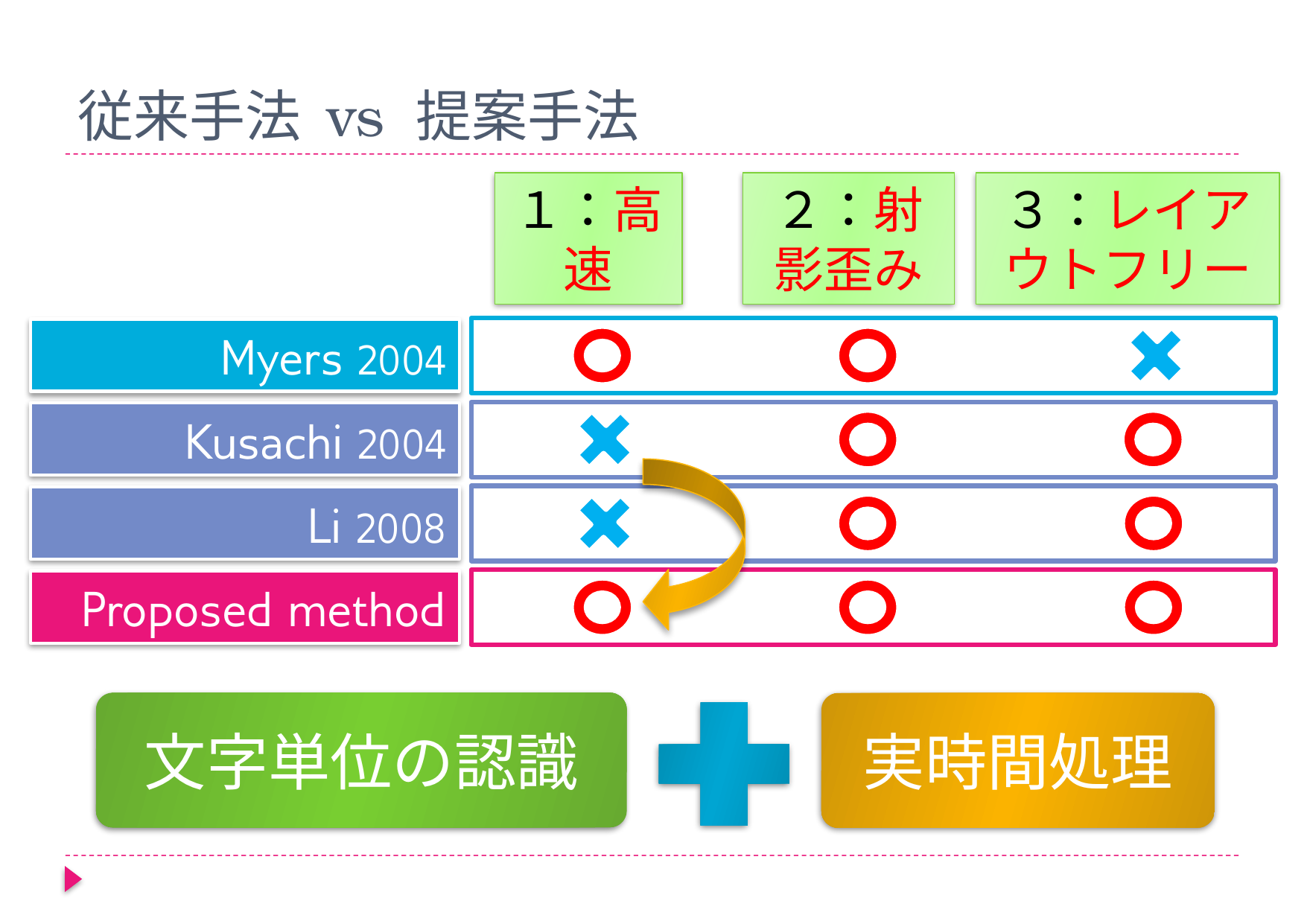

# 従来手法 vs 提案手法
１：高速
２：射影歪み
３：レイアウトフリー

Myers 2004

Kusachi 2004

Li 2008

Proposed method

文字単位の認識
実時間処理